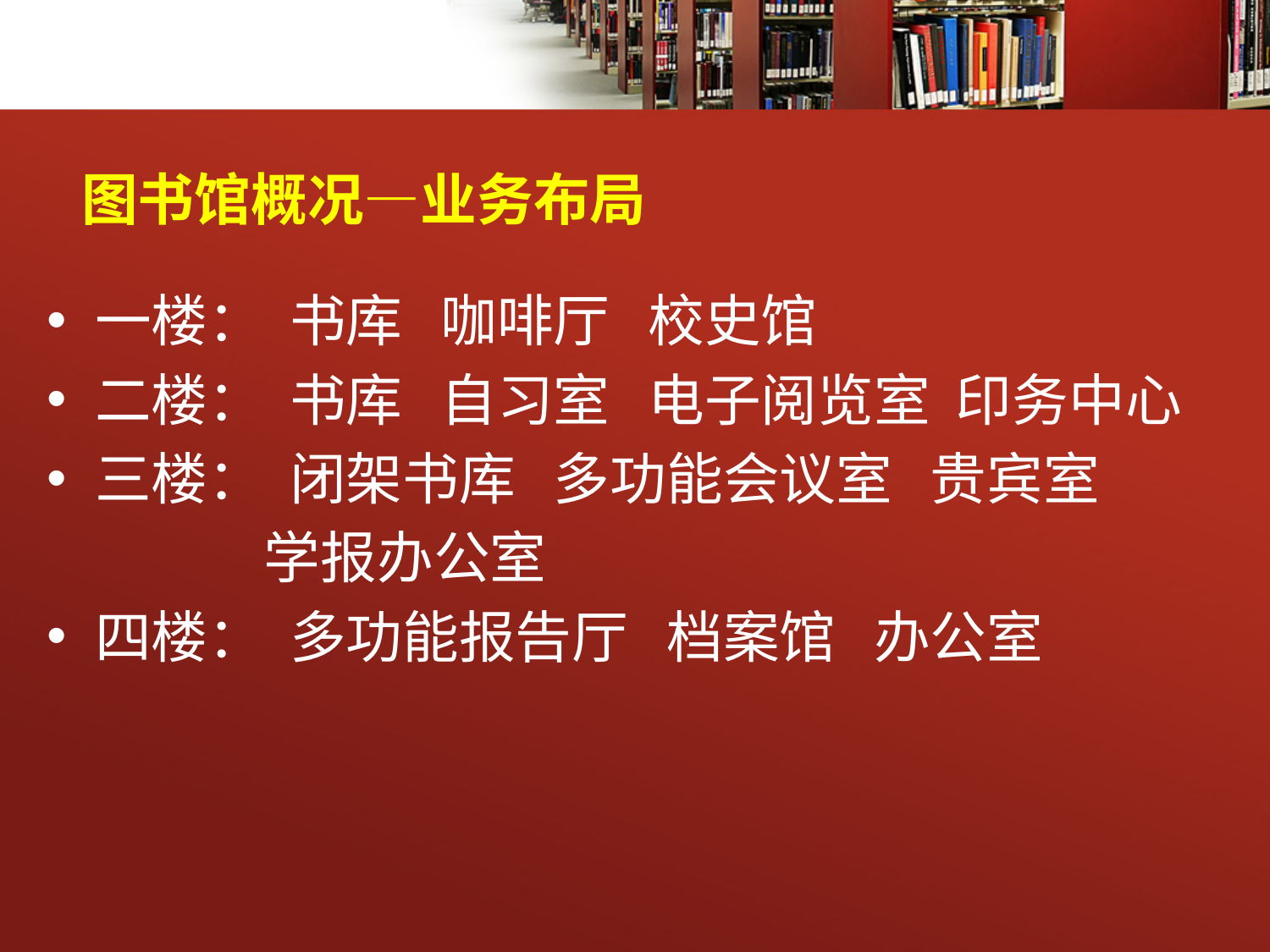

# 图书馆概况—业务布局
一楼：  书库   咖啡厅   校史馆
二楼：  书库   自习室   电子阅览室  印务中心
三楼：  闭架书库   多功能会议室   贵宾室
                学报办公室
四楼：  多功能报告厅   档案馆   办公室